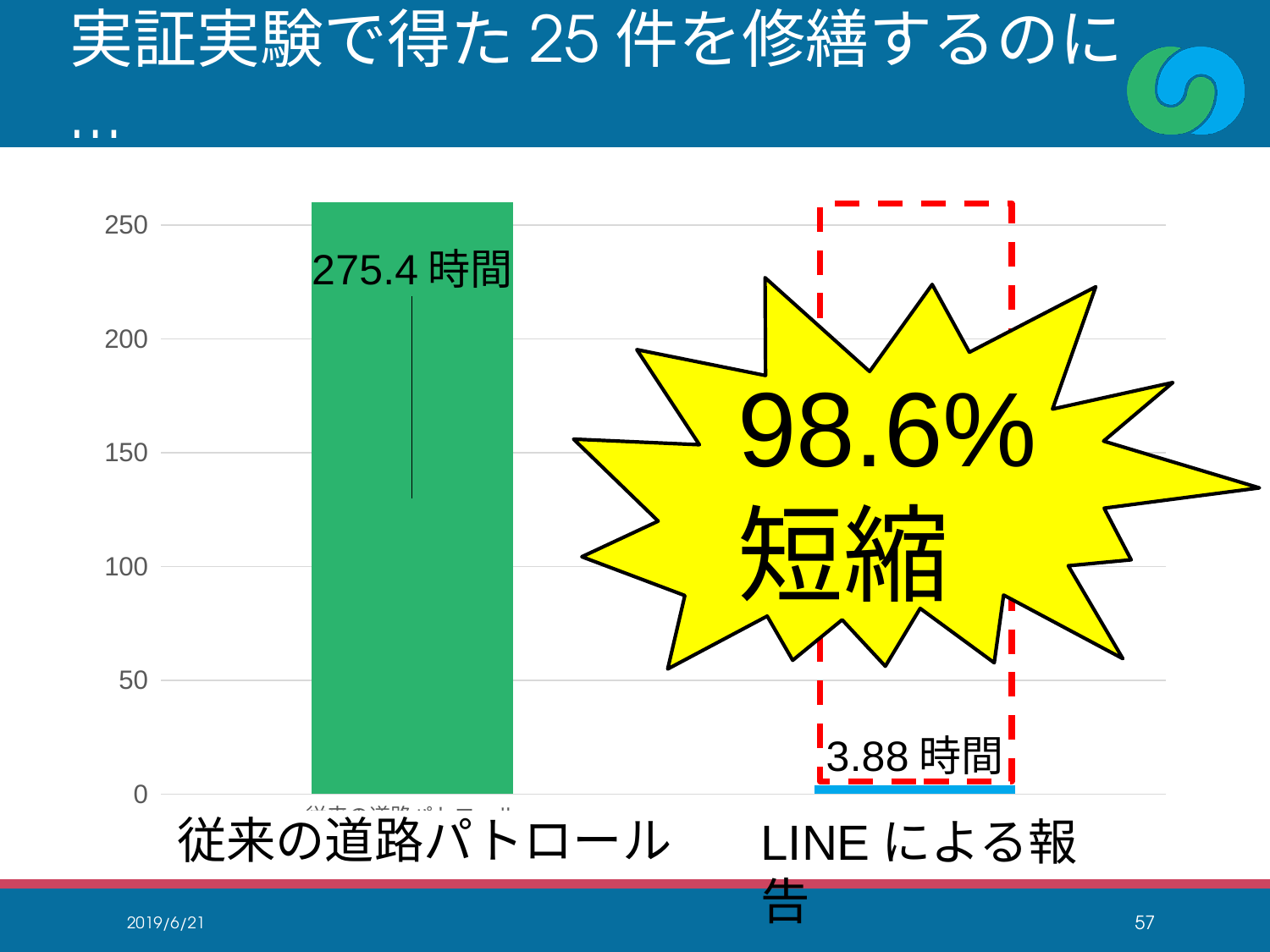

実証実験で得た25件を修繕するのに…

### Chart

| Category | 25件の修繕にかかる時間 |
|---|---|
| 従来の道路パトロール | 275.4 |
| LINEによる破損報告 | 3.88 |
98.6%
短縮
従来の道路パトロール
LINEによる報告

2019/6/21
57